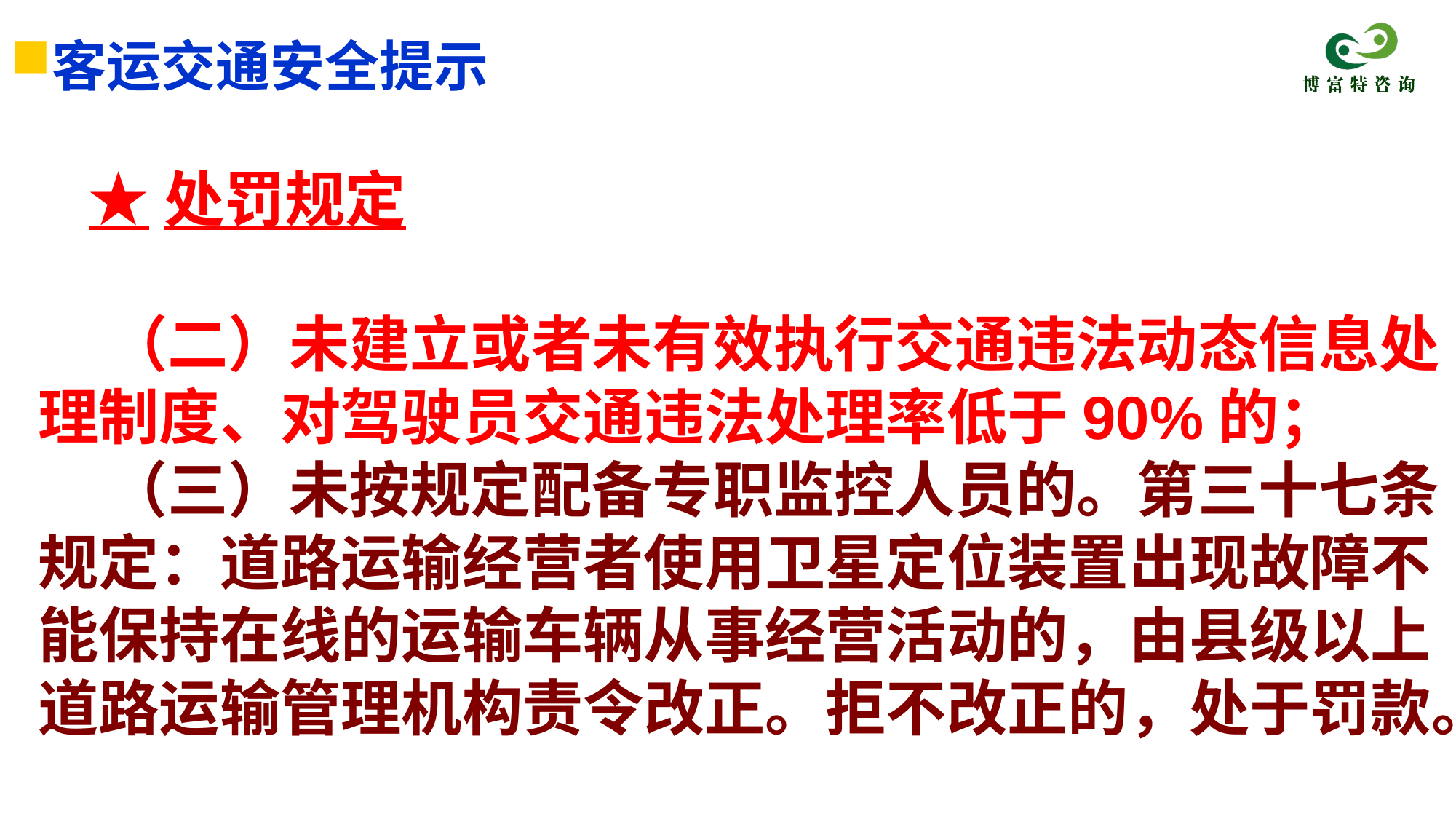

客运交通安全提示
     ★处罚规定
     （二）未建立或者未有效执行交通违法动态信息处理制度、对驾驶员交通违法处理率低于90%的；
     （三）未按规定配备专职监控人员的。第三十七条规定：道路运输经营者使用卫星定位装置出现故障不能保持在线的运输车辆从事经营活动的，由县级以上道路运输管理机构责令改正。拒不改正的，处于罚款。